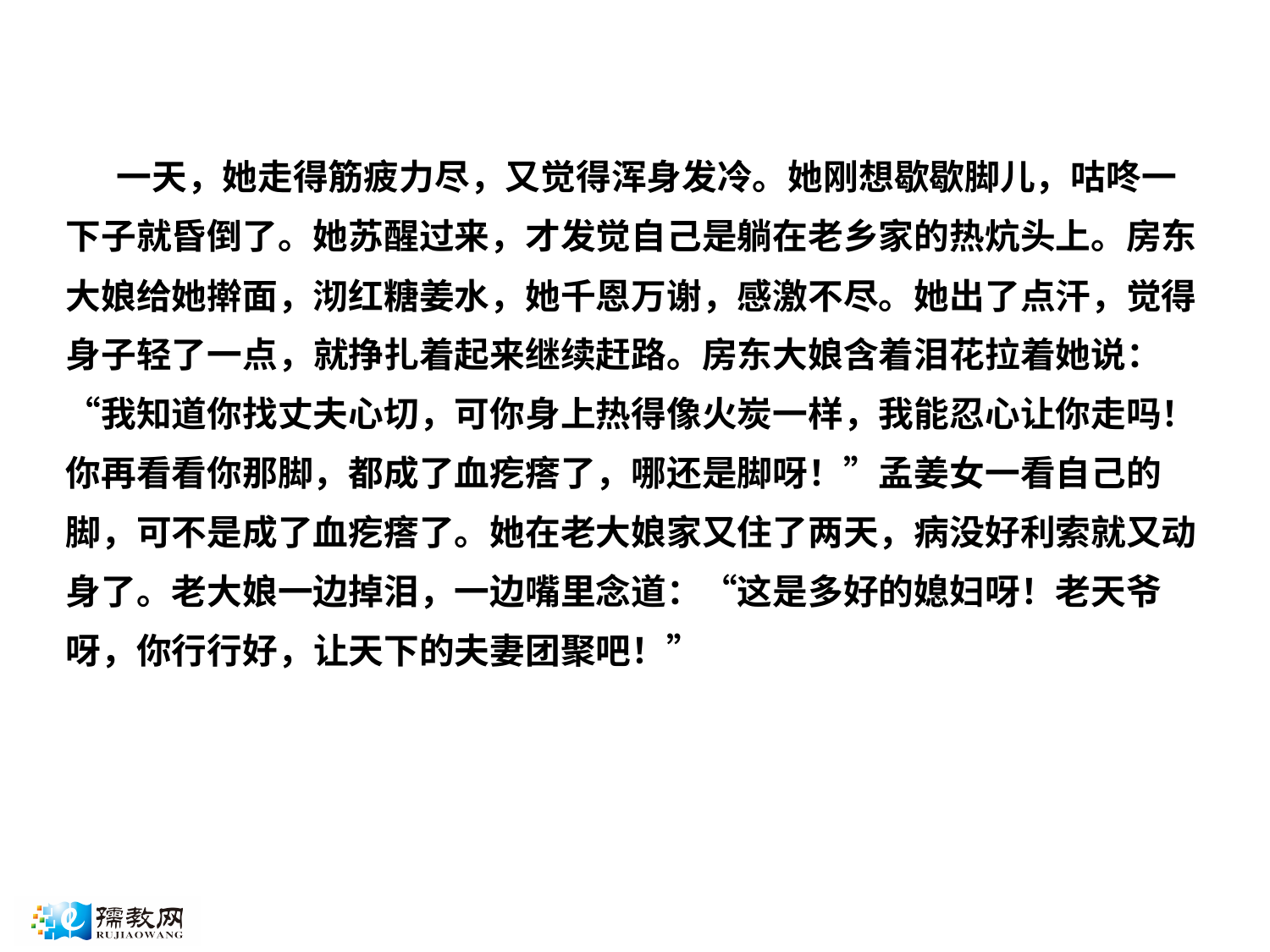

一天，她走得筋疲力尽，又觉得浑身发冷。她刚想歇歇脚儿，咕咚一下子就昏倒了。她苏醒过来，才发觉自己是躺在老乡家的热炕头上。房东大娘给她擀面，沏红糖姜水，她千恩万谢，感激不尽。她出了点汗，觉得身子轻了一点，就挣扎着起来继续赶路。房东大娘含着泪花拉着她说：“我知道你找丈夫心切，可你身上热得像火炭一样，我能忍心让你走吗！你再看看你那脚，都成了血疙瘩了，哪还是脚呀！”孟姜女一看自己的脚，可不是成了血疙瘩了。她在老大娘家又住了两天，病没好利索就又动身了。老大娘一边掉泪，一边嘴里念道：“这是多好的媳妇呀！老天爷呀，你行行好，让天下的夫妻团聚吧！”